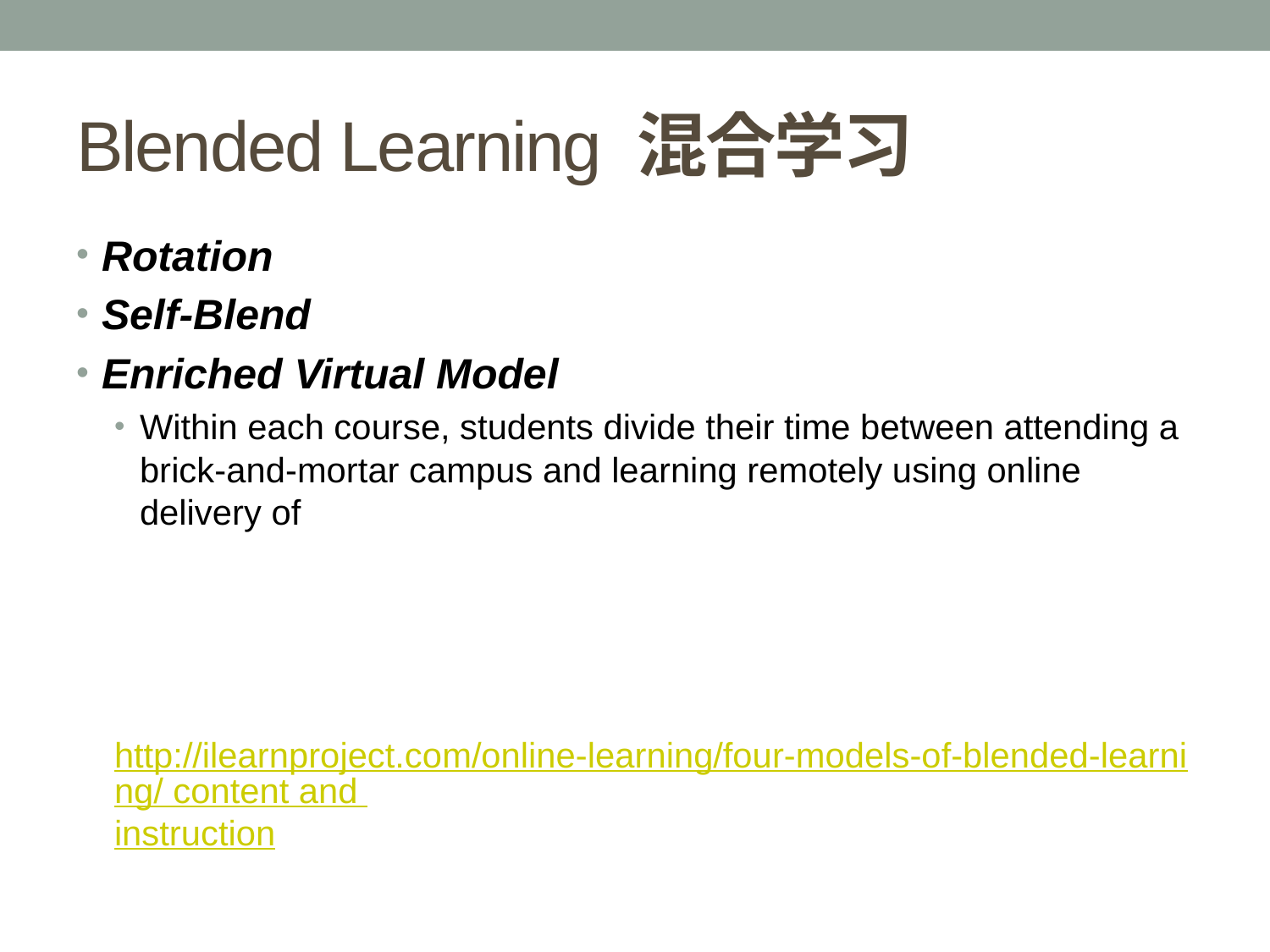

# Blended Learning 混合学习
Rotation
Self-Blend
Enriched Virtual Model
Within each course, students divide their time between attending a brick-and-mortar campus and learning remotely using online delivery of

http://ilearnproject.com/online-learning/four-models-of-blended-learning/ content and instruction